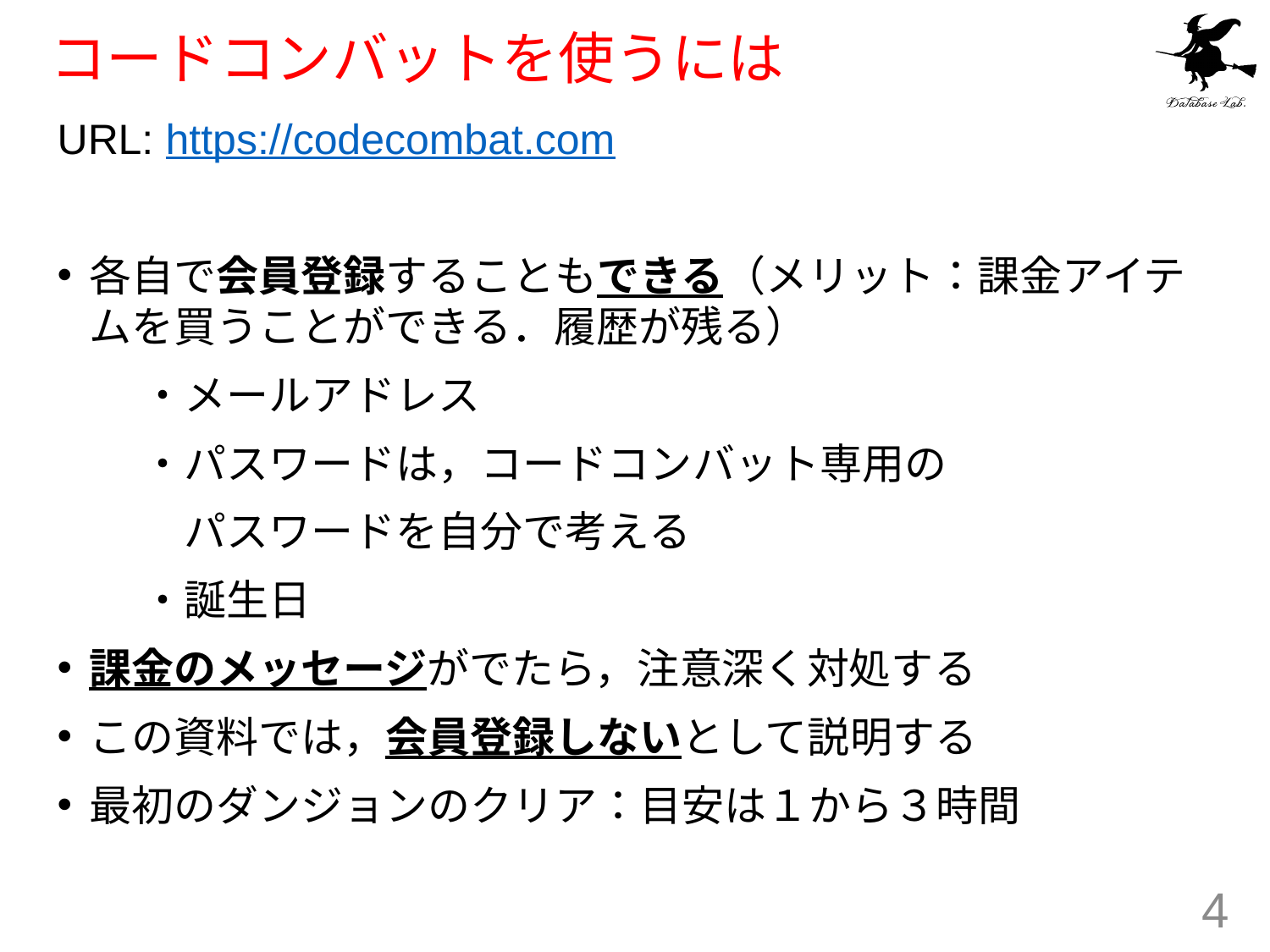

# コードコンバットを使うには
URL: https://codecombat.com

各自で会員登録することもできる（メリット：課金アイテムを買うことができる．履歴が残る）
　　・メールアドレス
　　・パスワードは，コードコンバット専用の
　　　パスワードを自分で考える
　　・誕生日
課金のメッセージがでたら，注意深く対処する
この資料では，会員登録しないとして説明する
最初のダンジョンのクリア：目安は１から３時間

4